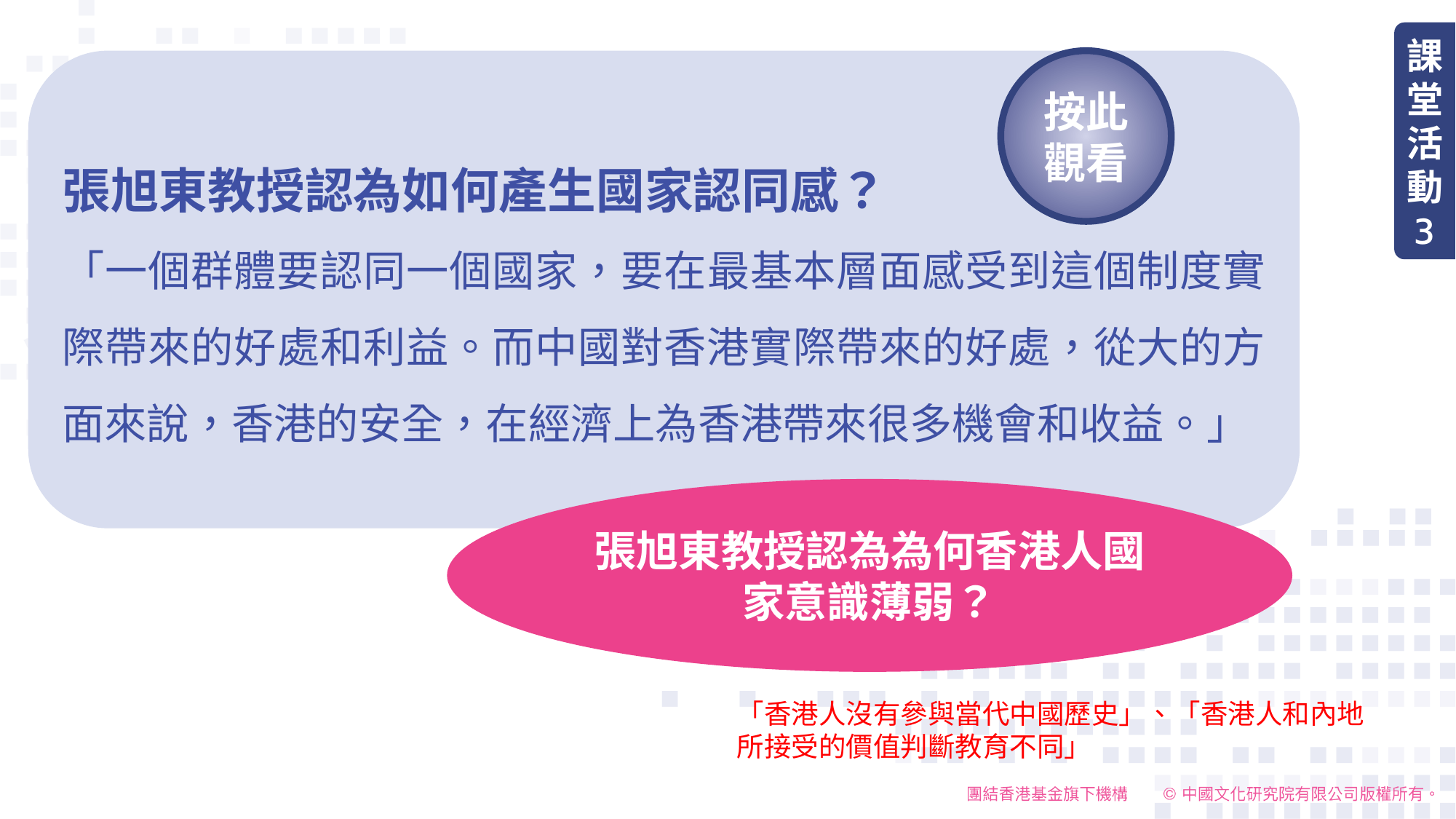

課堂活動
3
張旭東教授認為如何產生國家認同感？
「一個群體要認同一個國家，要在最基本層面感受到這個制度實際帶來的好處和利益。而中國對香港實際帶來的好處，從大的方面來說，香港的安全，在經濟上為香港帶來很多機會和收益。」
按此觀看

張旭東教授認為為何香港人國家意識薄弱？
「香港人沒有參與當代中國歷史」、「香港人和內地所接受的價值判斷教育不同」